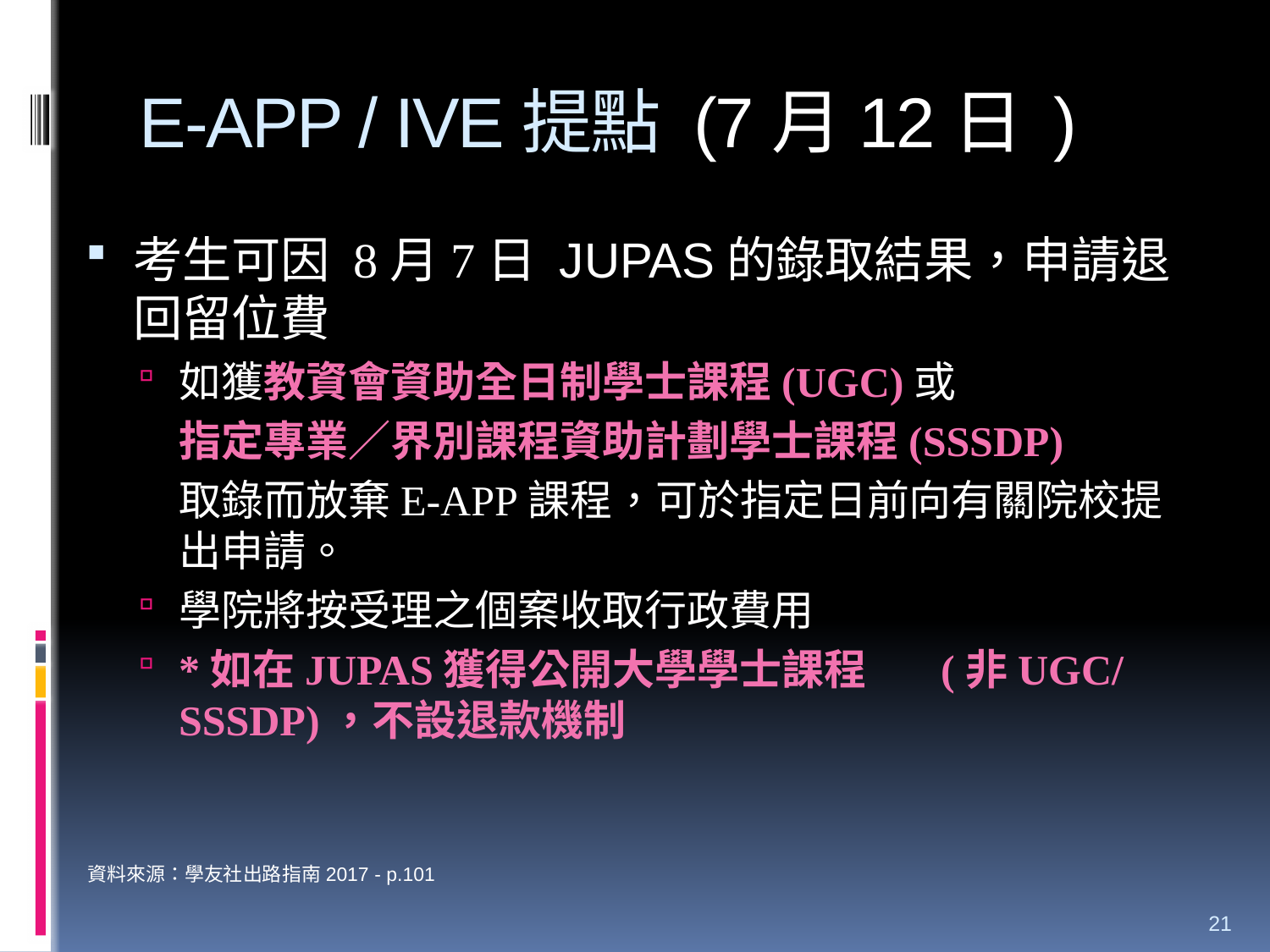

# E-APP / IVE提點 (7月12日 )
考生可因 8月7日 JUPAS的錄取結果，申請退回留位費
如獲教資會資助全日制學士課程(UGC)或
	指定專業／界別課程資助計劃學士課程(SSSDP)
	取錄而放棄E-APP課程，可於指定日前向有關院校提出申請。
學院將按受理之個案收取行政費用
*如在JUPAS獲得公開大學學士課程	(非UGC/SSSDP)，不設退款機制
資料來源：學友社出路指南2017 - p.101
21